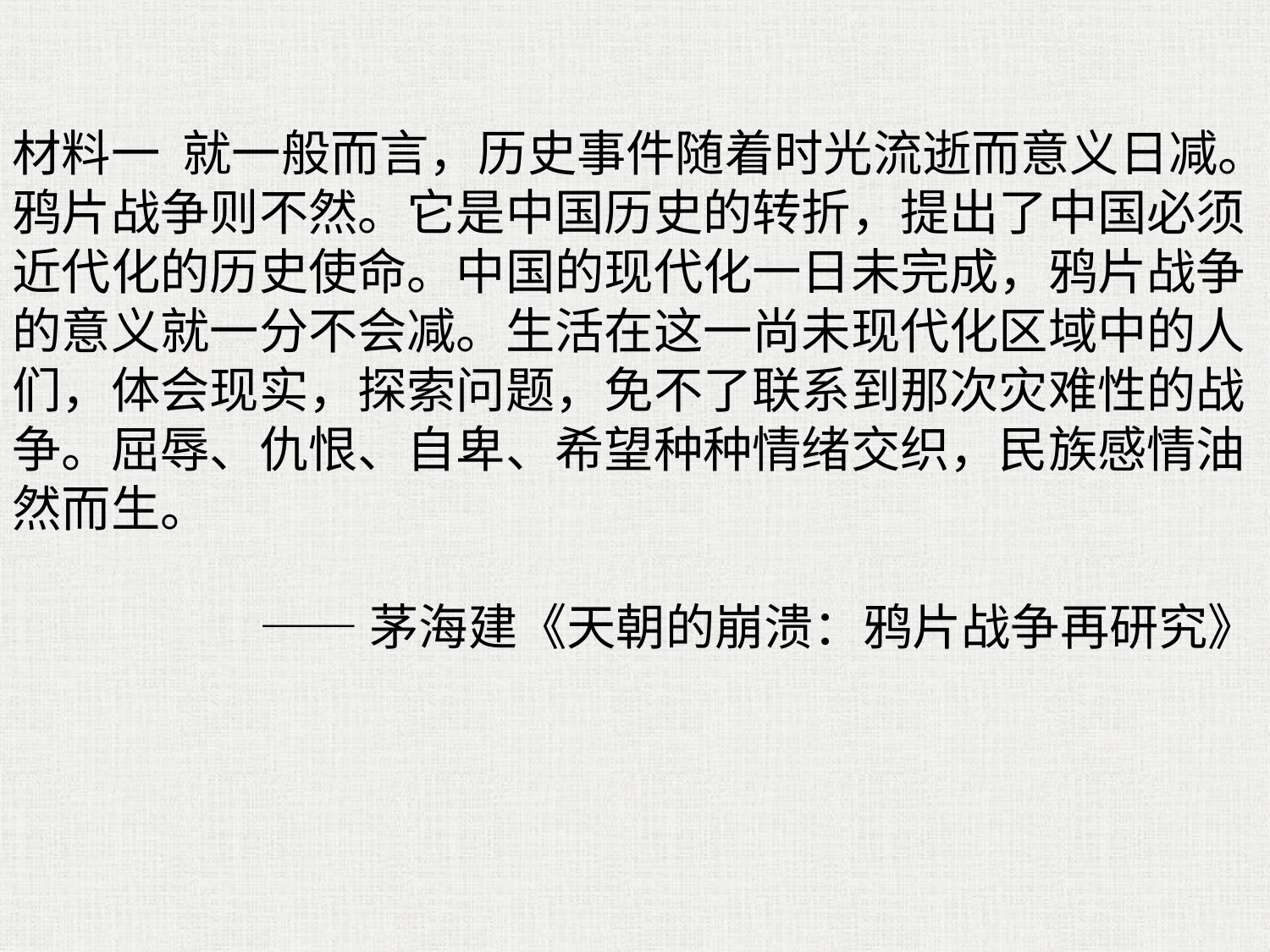

材料一  就一般而言，历史事件随着时光流逝而意义日减。鸦片战争则不然。它是中国历史的转折，提出了中国必须近代化的历史使命。中国的现代化一日未完成，鸦片战争的意义就一分不会减。生活在这一尚未现代化区域中的人们，体会现实，探索问题，免不了联系到那次灾难性的战争。屈辱、仇恨、自卑、希望种种情绪交织，民族感情油然而生。
——茅海建《天朝的崩溃：鸦片战争再研究》